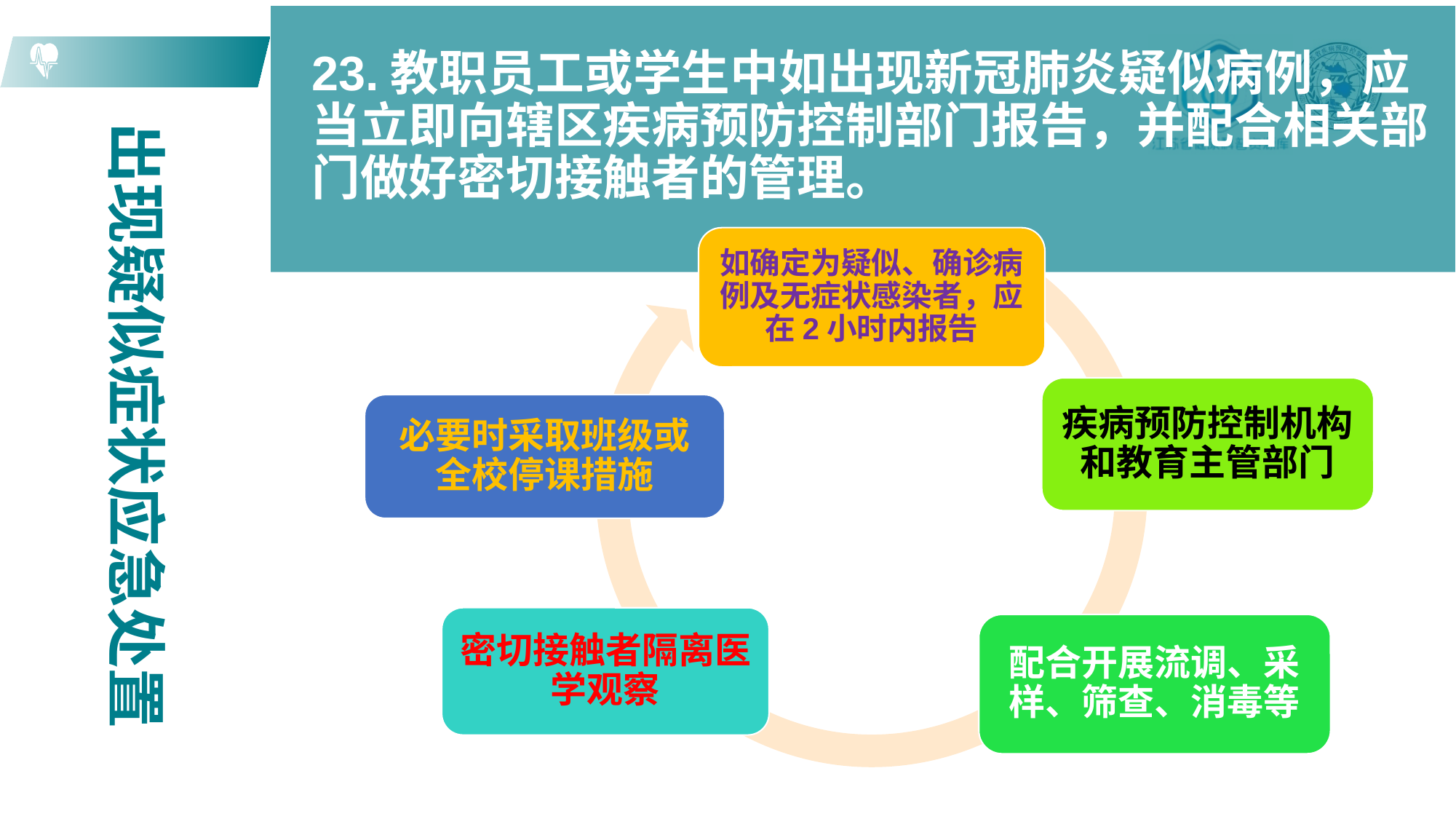

23.教职员工或学生中如出现新冠肺炎疑似病例，应当立即向辖区疾病预防控制部门报告，并配合相关部门做好密切接触者的管理。
出现疑似症状应急处置
如确定为疑似、确诊病例及无症状感染者，应在2小时内报告
疾病预防控制机构和教育主管部门
配合开展流调、采样、筛查、消毒等
密切接触者隔离医学观察
必要时采取班级或全校停课措施
或经调查评估后发现有可能近距离接触病例（疑似病例、确诊病例）和感染者（轻症病例、无症状感染者）的其他乘客和乘务人员
4、现场调查人员调查经评估认为符合条件的人员